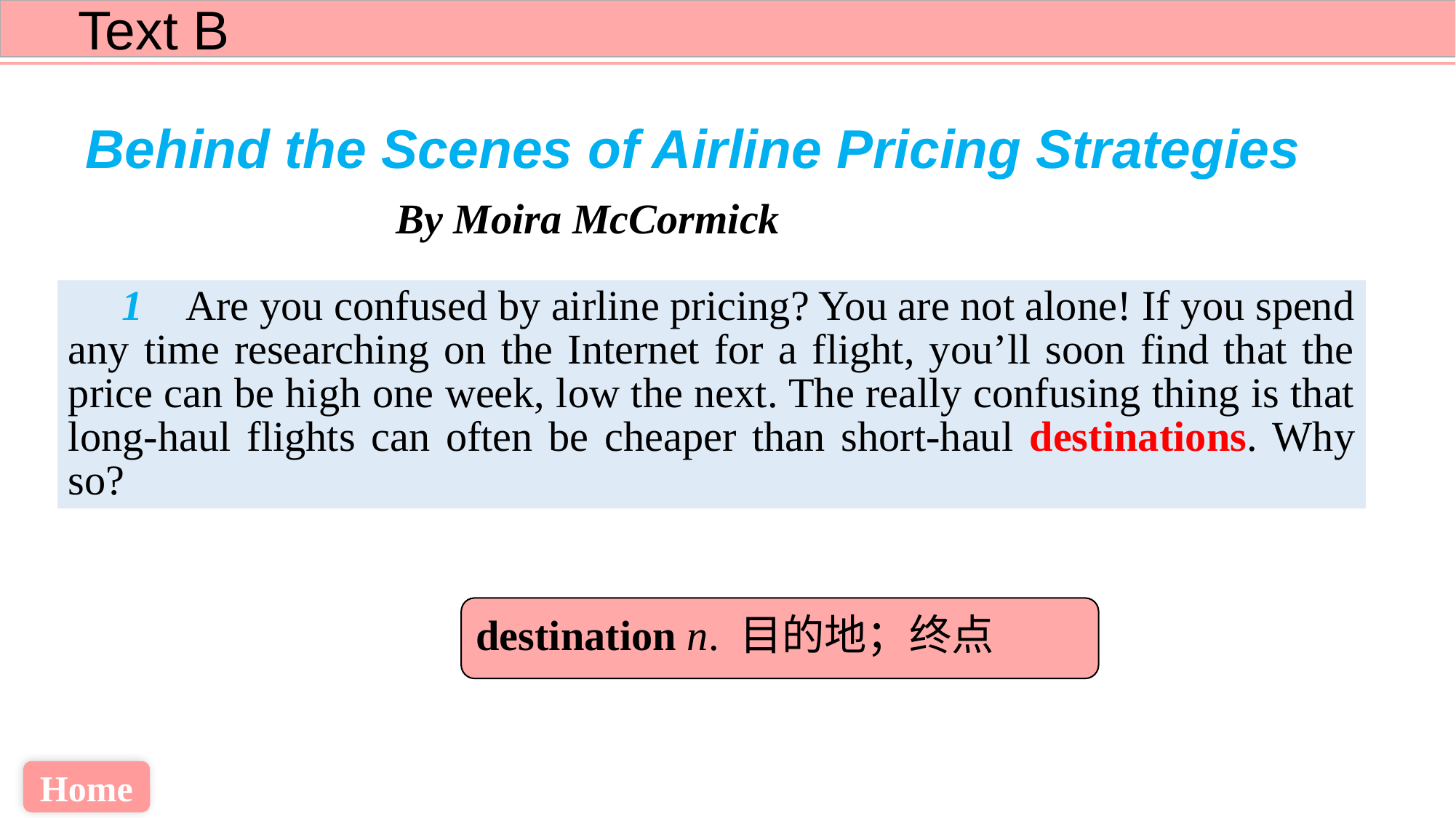

Behind the Scenes of Airline Pricing Strategies
     By Moira McCormick

     1    Are you confused by airline pricing? You are not alone! If you spend
any time researching on the Internet for a flight, you’ll soon find that the price can be high one week, low the next. The really confusing thing is that long-haul flights can often be cheaper than short-haul destinations. Why so?

destination n. 目的地；终点